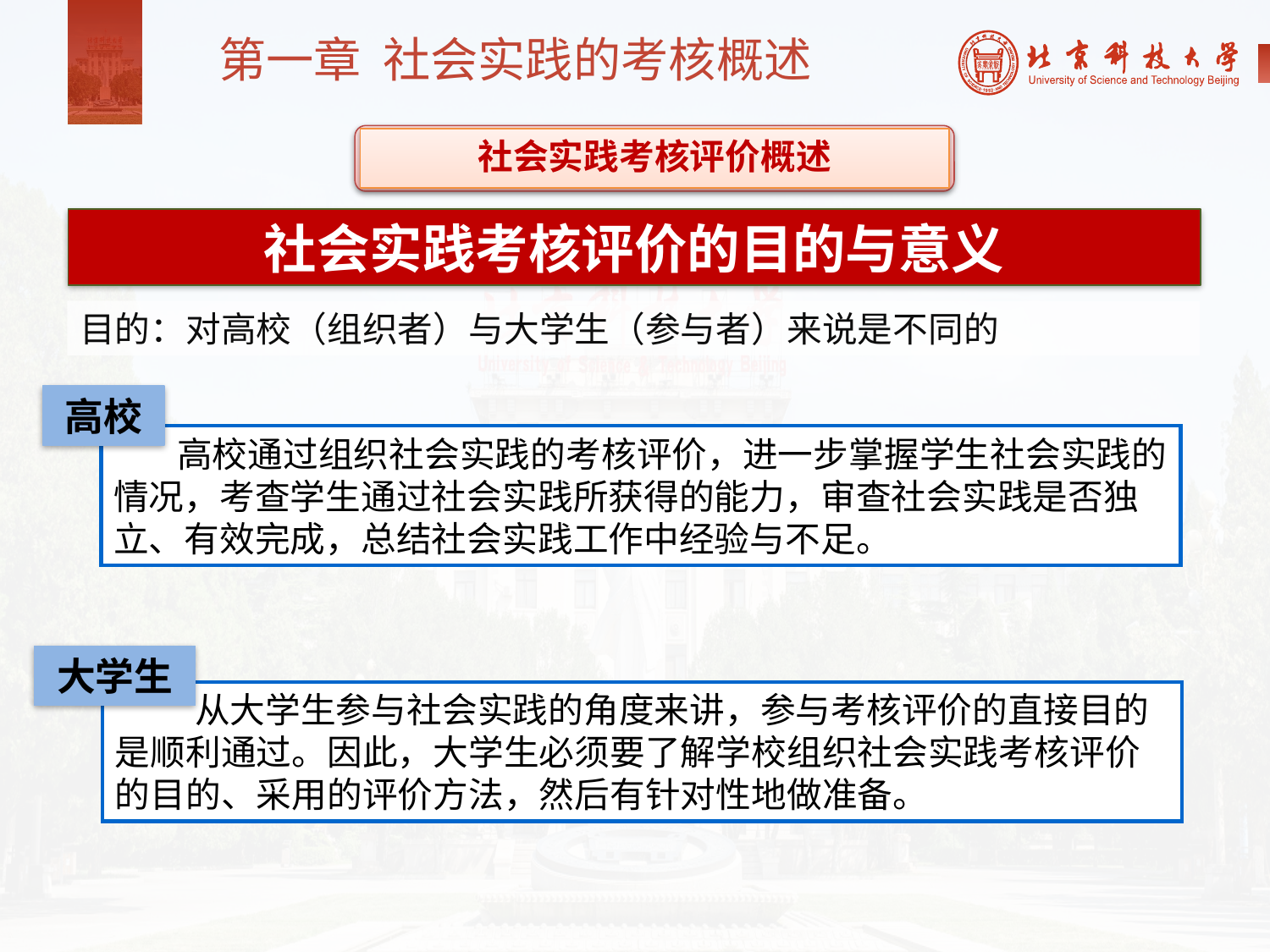

第一章  社会实践的考核概述

社会实践考核评价概述
社会实践考核评价的目的与意义
目的：对高校（组织者）与大学生（参与者）来说是不同的
高校
高校通过组织社会实践的考核评价，进一步掌握学生社会实践的情况，考查学生通过社会实践所获得的能力，审查社会实践是否独立、有效完成，总结社会实践工作中经验与不足。

大学生
 从大学生参与社会实践的角度来讲，参与考核评价的直接目的是顺利通过。因此，大学生必须要了解学校组织社会实践考核评价的目的、采用的评价方法，然后有针对性地做准备。